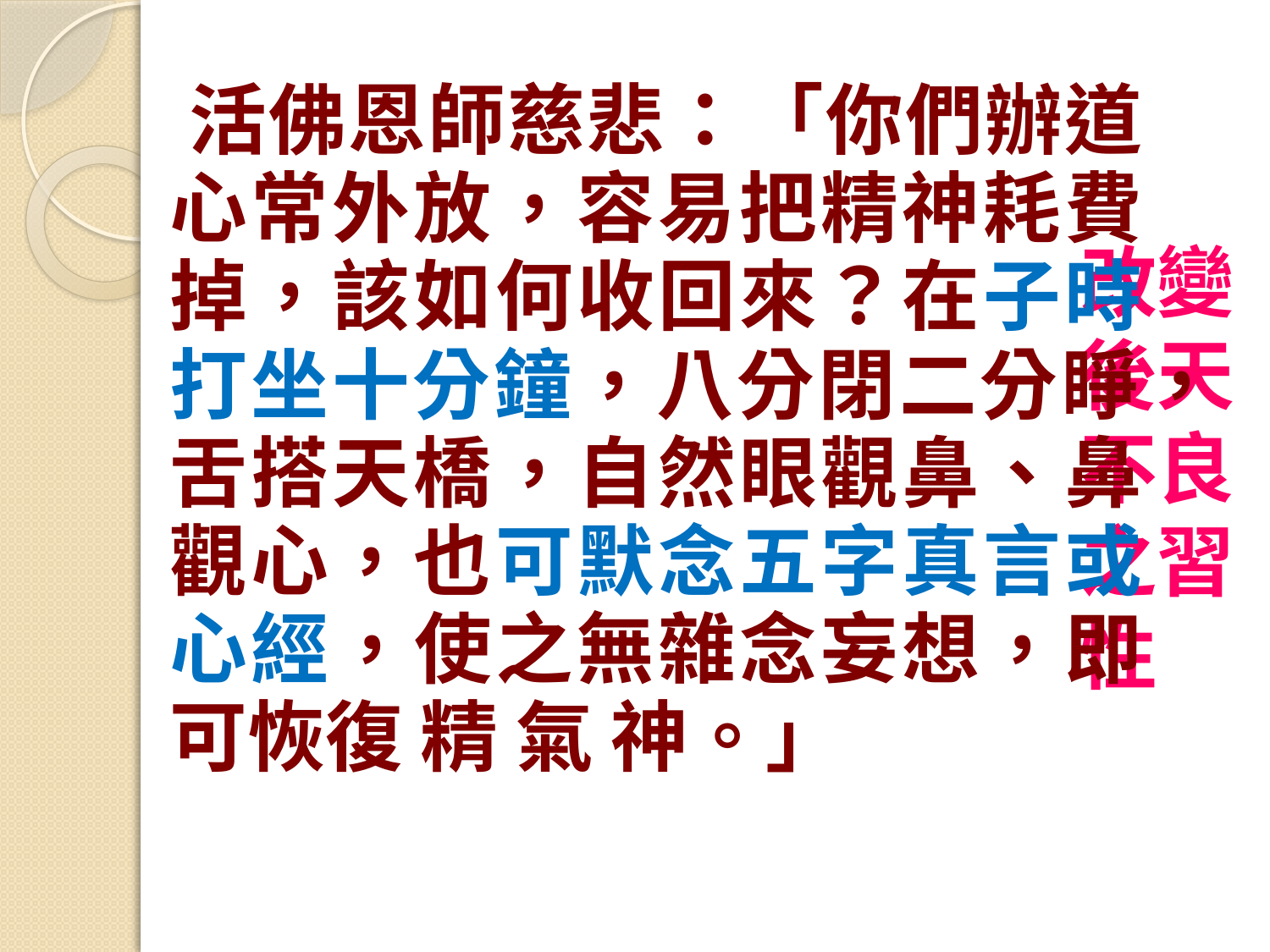

活佛恩師慈悲：「你們辦道心常外放，容易把精神耗費掉，該如何收回來？在子時打坐十分鐘，八分閉二分睜，舌搭天橋，自然眼觀鼻、鼻觀心，也可默念五字真言或心經，使之無雜念妄想，即可恢復 精 氣 神。」
# 改變後天不良之習性